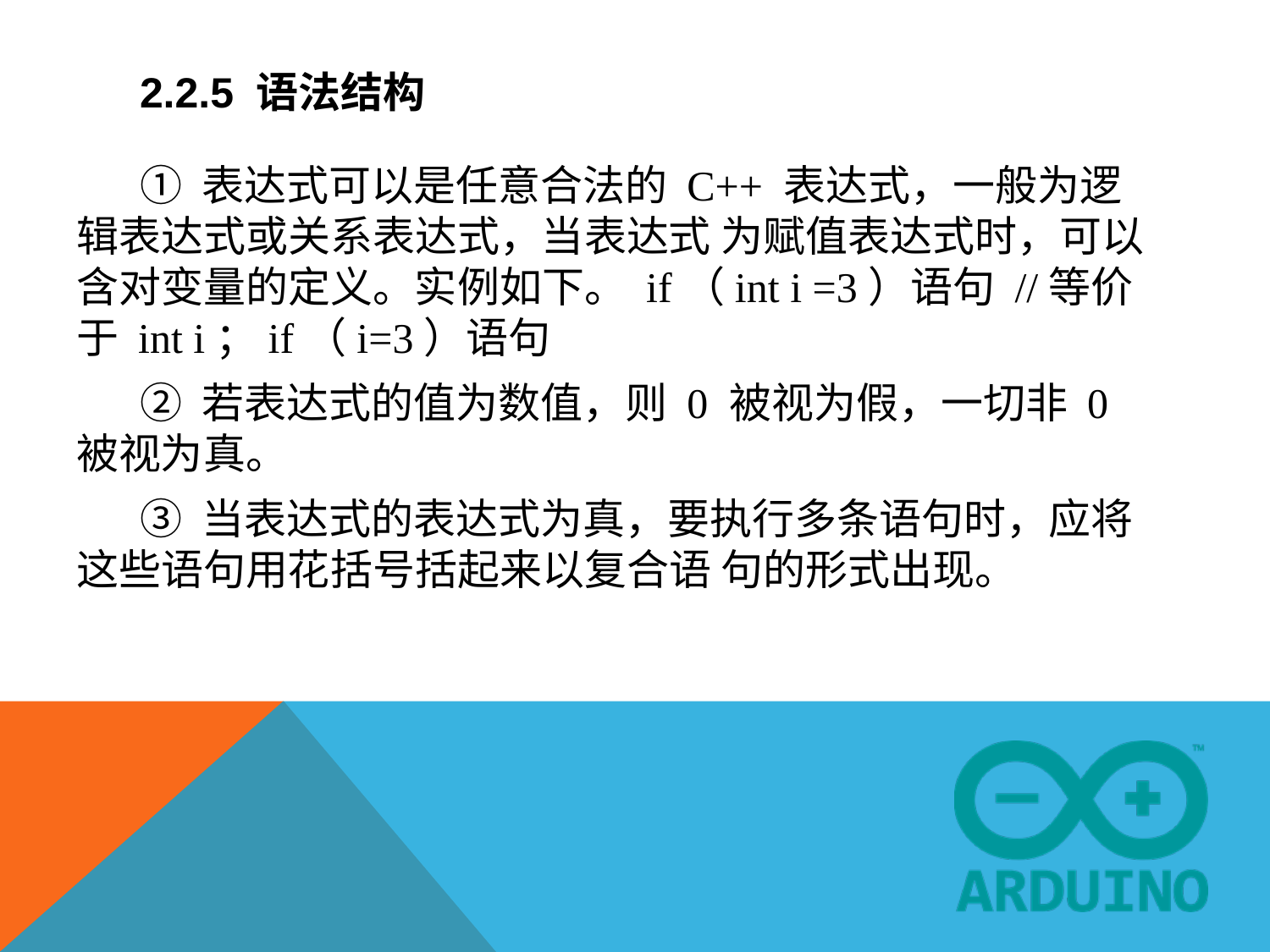

# 2.2.5 语法结构
① 表达式可以是任意合法的 C++ 表达式，一般为逻辑表达式或关系表达式，当表达式 为赋值表达式时，可以含对变量的定义。实例如下。 if（int i =3）语句 //等价于 int i；if（i=3）语句
② 若表达式的值为数值，则 0 被视为假，一切非 0 被视为真。
③ 当表达式的表达式为真，要执行多条语句时，应将这些语句用花括号括起来以复合语 句的形式出现。